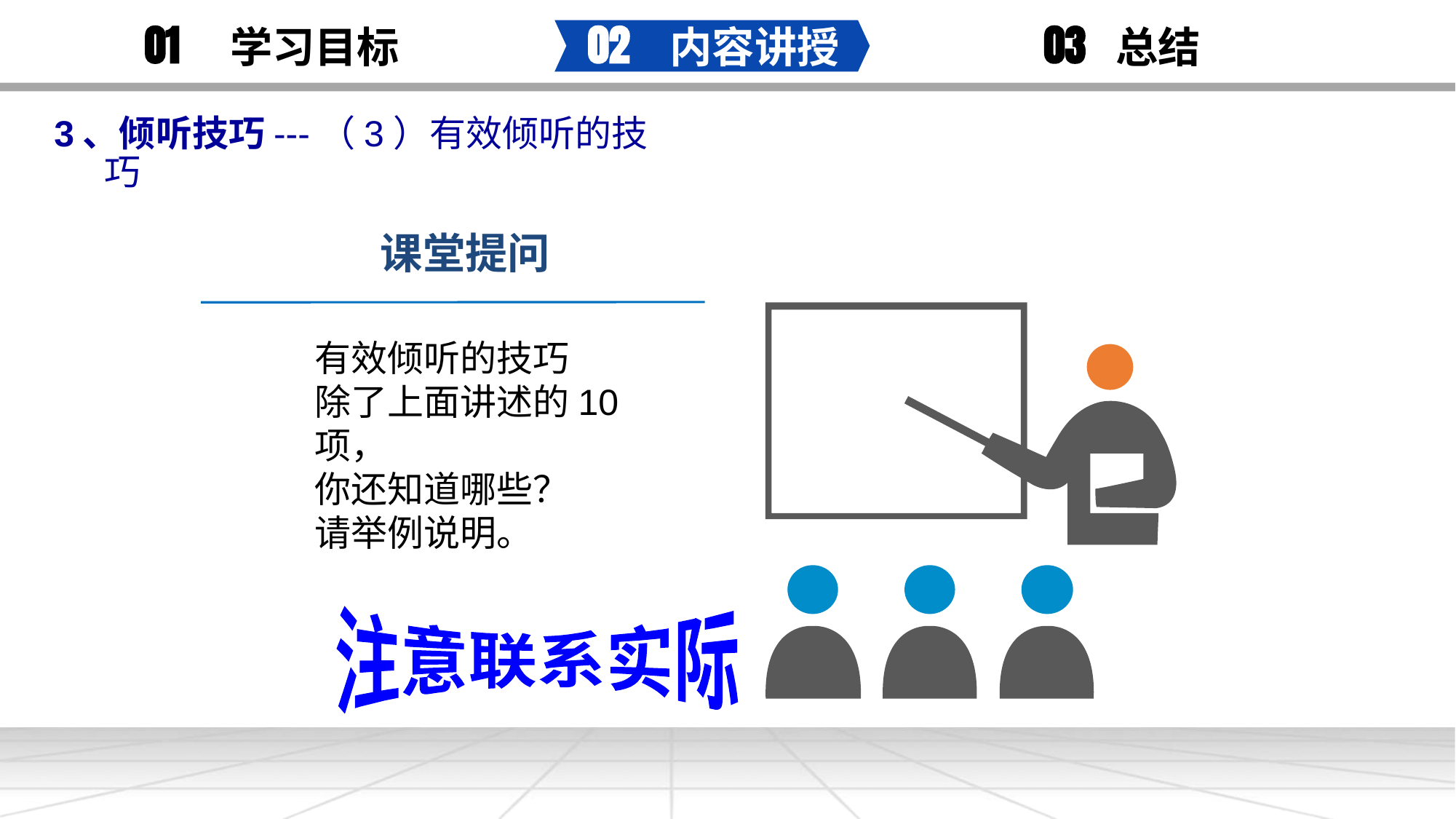

02   内容讲授
03  总结
01    学习目标

  3、倾听技巧---（3）有效倾听的技巧
课堂提问

有效倾听的技巧
除了上面讲述的10项，
你还知道哪些？
请举例说明。
注意联系实际